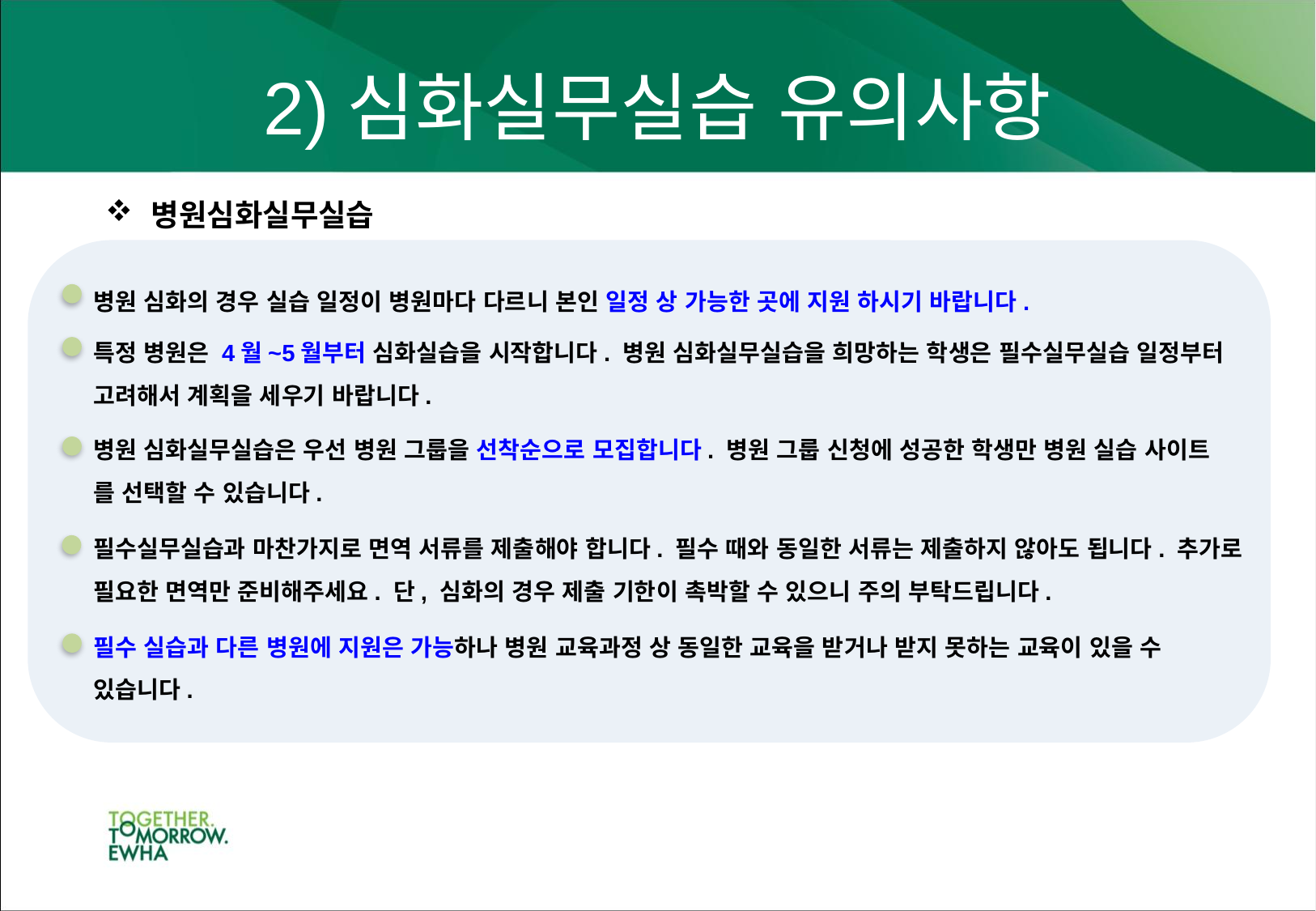

# 2)심화실무실습 유의사항
병원심화실무실습

병원 심화의 경우 실습 일정이 병원마다 다르니 본인 일정 상 가능한 곳에 지원 하시기 바랍니다.

특정 병원은 4월~5월부터 심화실습을 시작합니다. 병원 심화실무실습을 희망하는 학생은 필수실무실습 일정부터
고려해서 계획을 세우기 바랍니다.

병원 심화실무실습은 우선 병원 그룹을 선착순으로 모집합니다. 병원 그룹 신청에 성공한 학생만 병원 실습 사이트
를 선택할 수 있습니다.

필수실무실습과 마찬가지로 면역 서류를 제출해야 합니다. 필수 때와 동일한 서류는 제출하지 않아도 됩니다. 추가로 필요한 면역만 준비해주세요. 단, 심화의 경우 제출 기한이 촉박할 수 있으니 주의 부탁드립니다.

필수 실습과 다른 병원에 지원은 가능하나 병원 교육과정 상 동일한 교육을 받거나 받지 못하는 교육이 있을 수
있습니다.